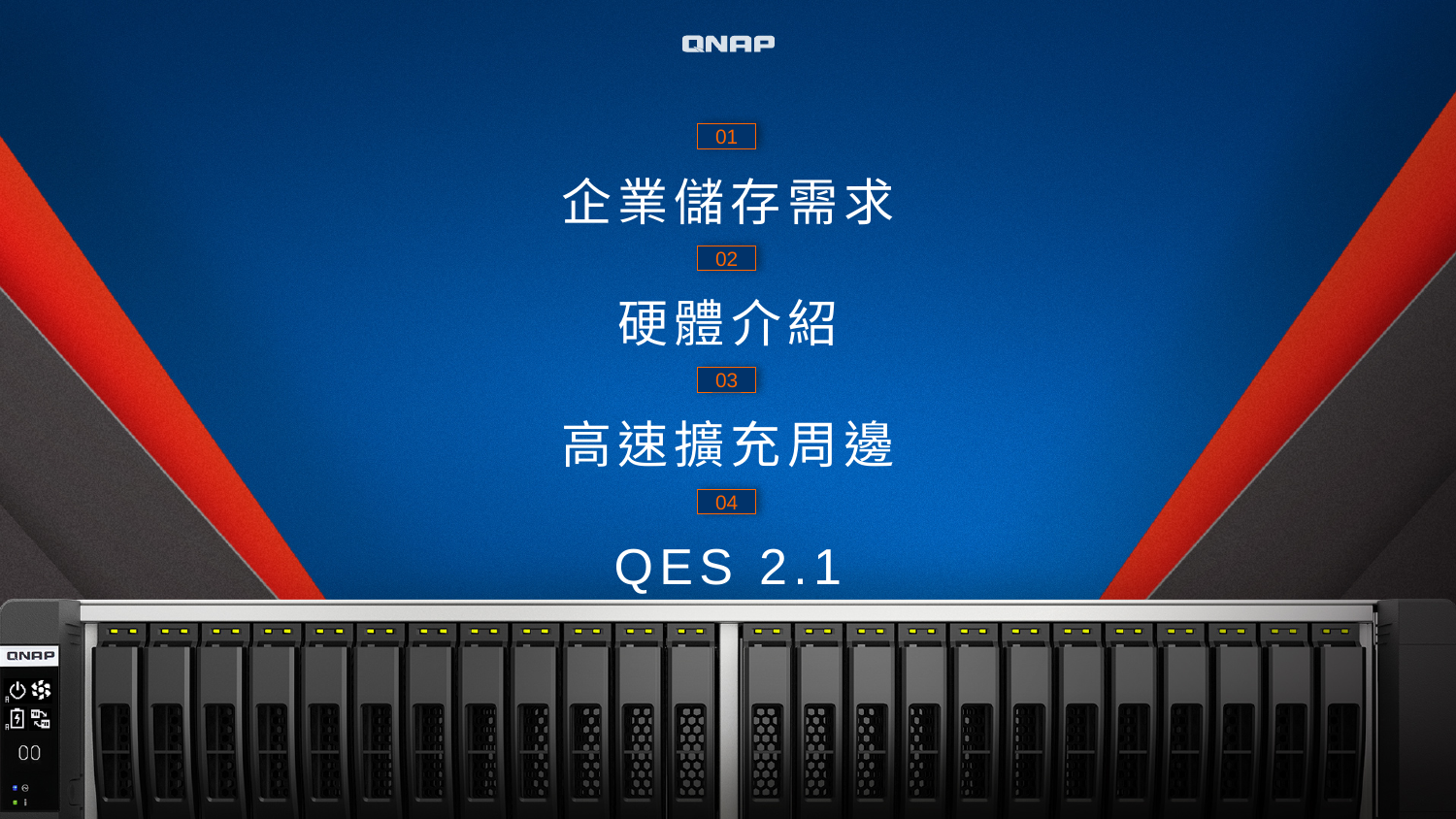

企業儲存需求
硬體介紹
高速擴充周邊
QES 2.1
01
02
03
04